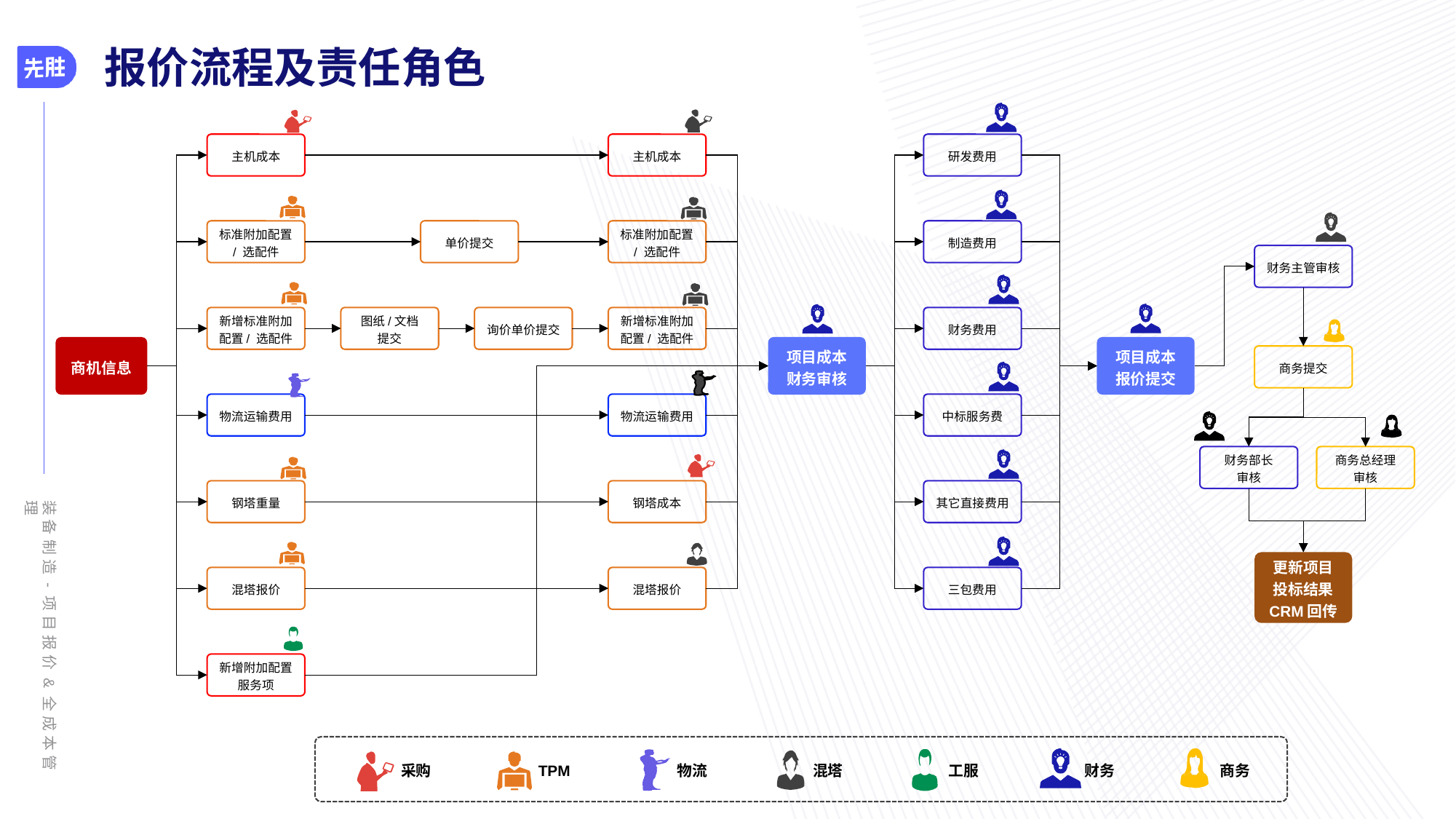

# 报价流程及责任角色

主机成本
主机成本
研发费用

标准附加配置/ 选配件
单价提交
标准附加配置/ 选配件
制造费用
财务主管审核

新增标准附加配置/ 选配件
图纸/文档
提交
询价单价提交
新增标准附加配置/ 选配件
财务费用

商机信息
项目成本
财务审核
项目成本
报价提交
商务提交

物流运输费用
物流运输费用
中标服务费

财务部长
审核
商务总经理
审核

钢塔重量
钢塔成本
其它直接费用

更新项目投标结果
CRM回传
混塔报价
混塔报价
三包费用

新增附加配置
服务项

采购
TPM
物流
混塔
工服
财务
商务